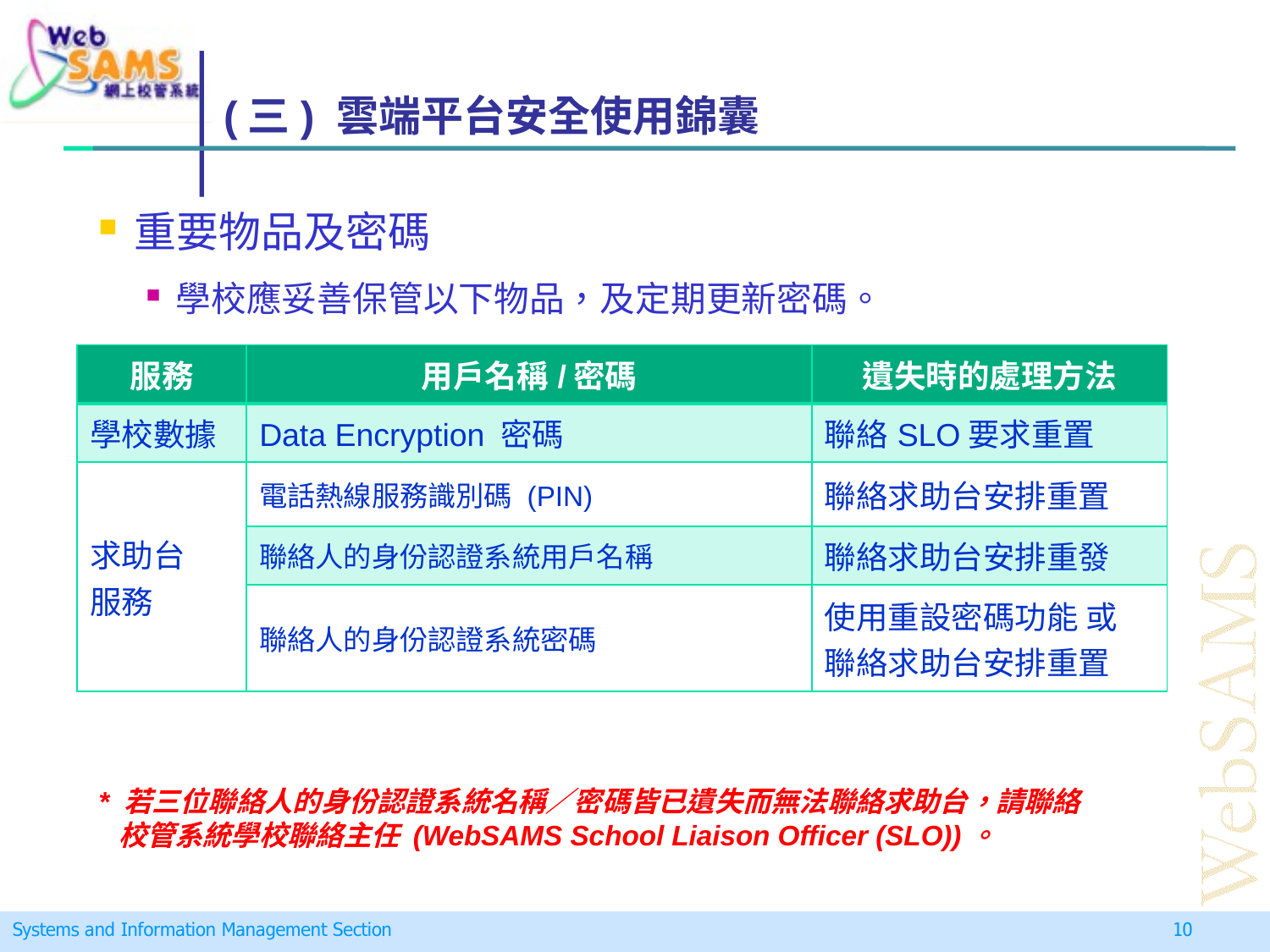

# (三) 雲端平台安全使用錦囊
重要物品及密碼
學校應妥善保管以下物品，及定期更新密碼。

* 若三位聯絡人的身份認證系統名稱／密碼皆已遺失而無法聯絡求助台，請聯絡校管系統學校聯絡主任 (WebSAMS School Liaison Officer (SLO))。

| 服務 | 用戶名稱/密碼 | 遺失時的處理方法 |
| --- | --- | --- |
| 學校數據 | Data Encryption 密碼 | 聯絡SLO要求重置 |
| 求助台 服務 | 電話熱線服務識別碼 (PIN) | 聯絡求助台安排重置 |
|  | 聯絡人的身份認證系統用戶名稱 | 聯絡求助台安排重發 |
|  | 聯絡人的身份認證系統密碼 | 使用重設密碼功能 或 聯絡求助台安排重置 |